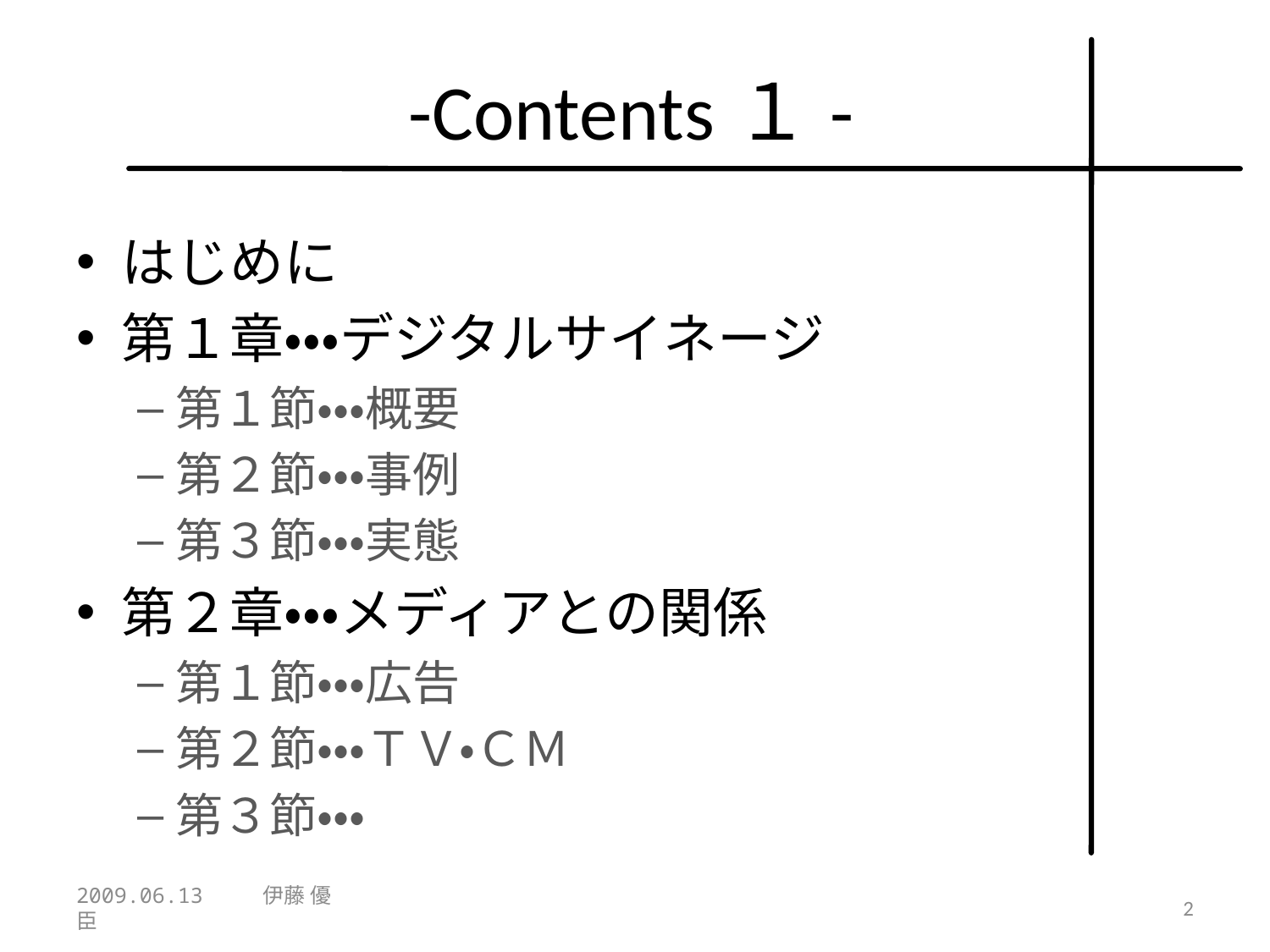

# -Contents１-
はじめに
第１章・・・デジタルサイネージ
第１節・・・概要
第２節・・・事例
第３節・・・実態
第２章・・・メディアとの関係
第１節・・・広告
第２節・・・ＴＶ・ＣＭ
第３節・・・

2009.06.13 　　伊藤 優臣
2